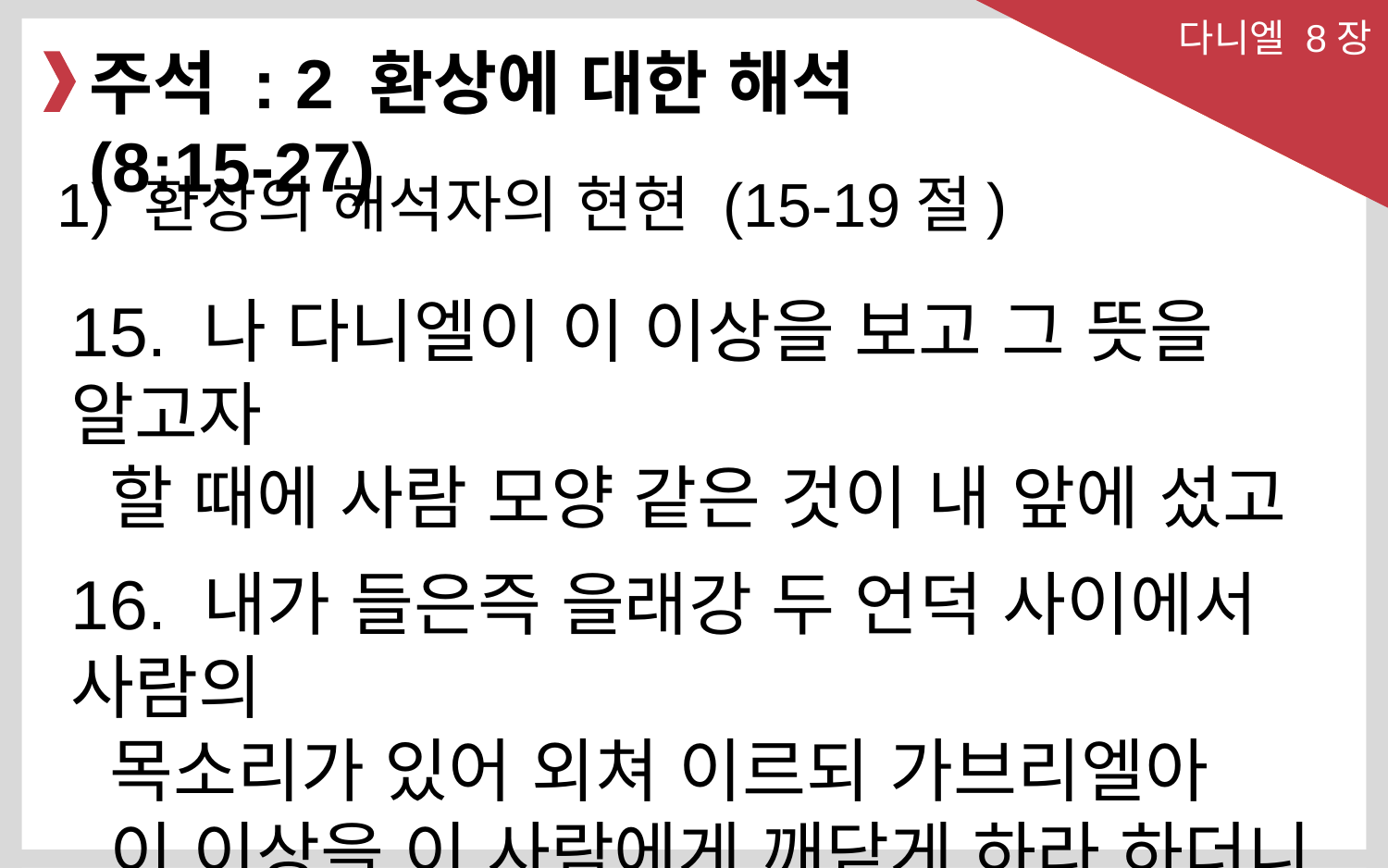

다니엘 8장
주석 : 2 환상에 대한 해석 (8:15-27)

1) 환상의 해석자의 현현 (15-19절)
15. 나 다니엘이 이 이상을 보고 그 뜻을 알고자
  할 때에 사람 모양 같은 것이 내 앞에 섰고
16. 내가 들은즉 을래강 두 언덕 사이에서 사람의
  목소리가 있어 외쳐 이르되 가브리엘아
  이 이상을 이 사람에게 깨닫게 하라 하더니